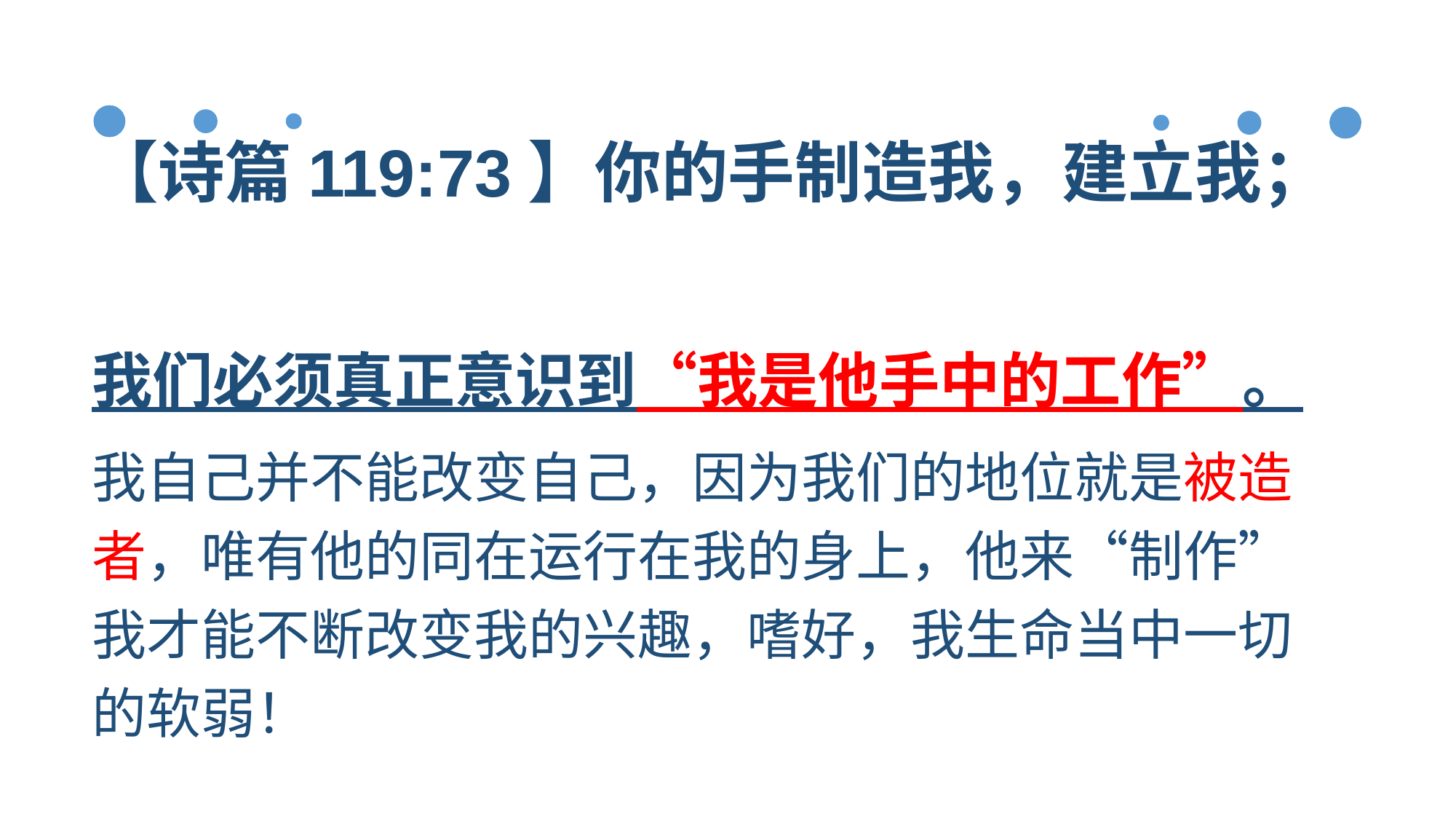

【诗篇119:73】你的手制造我，建立我；

我们必须真正意识到“我是他手中的工作”。
我自己并不能改变自己，因为我们的地位就是被造者，唯有他的同在运行在我的身上，他来“制作”我才能不断改变我的兴趣，嗜好，我生命当中一切的软弱！